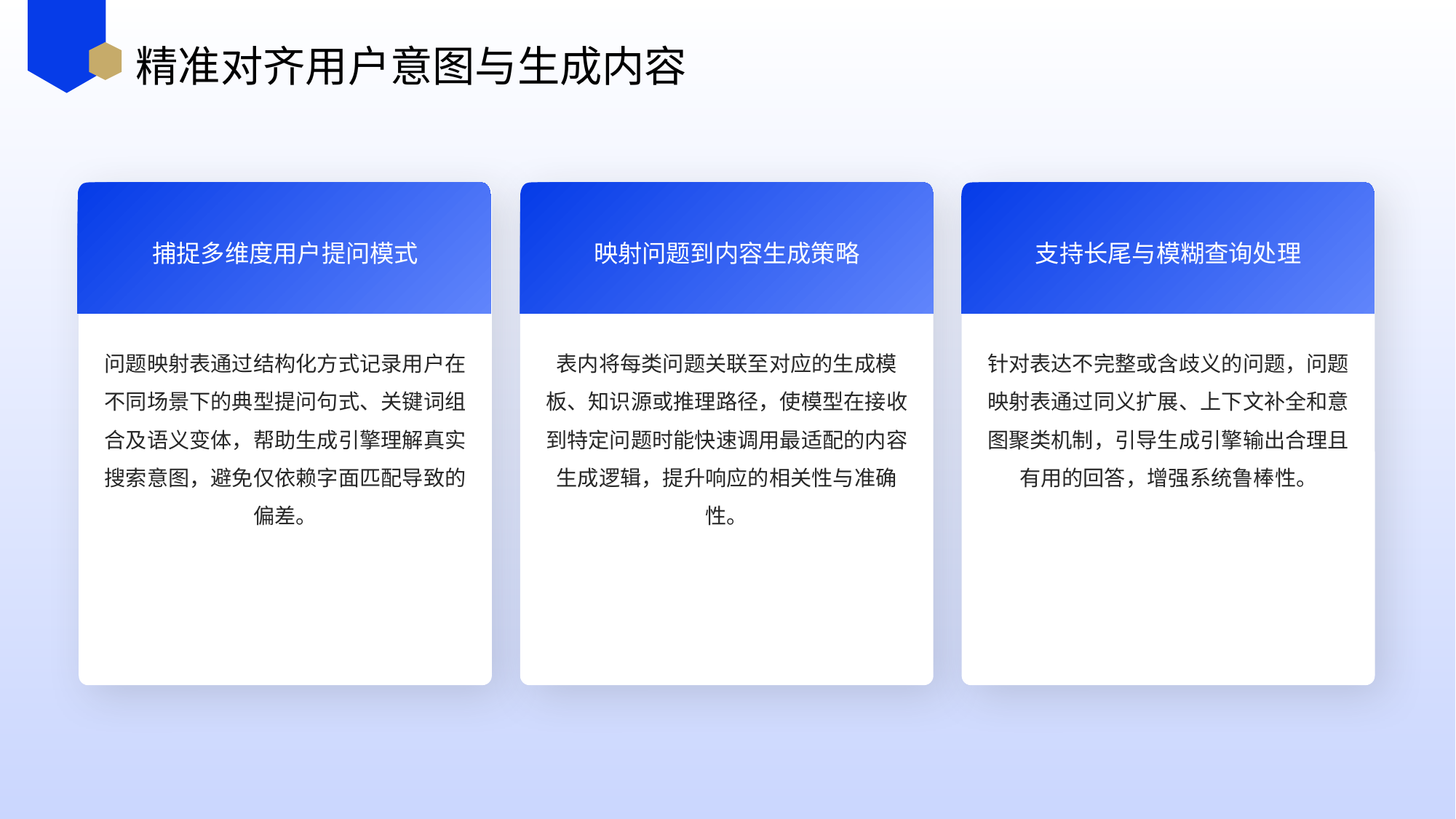

精准对齐用户意图与生成内容

捕捉多维度用户提问模式
映射问题到内容生成策略
支持长尾与模糊查询处理
表内将每类问题关联至对应的生成模板、知识源或推理路径，使模型在接收到特定问题时能快速调用最适配的内容生成逻辑，提升响应的相关性与准确性。
针对表达不完整或含歧义的问题，问题映射表通过同义扩展、上下文补全和意图聚类机制，引导生成引擎输出合理且有用的回答，增强系统鲁棒性。
问题映射表通过结构化方式记录用户在不同场景下的典型提问句式、关键词组合及语义变体，帮助生成引擎理解真实搜索意图，避免仅依赖字面匹配导致的偏差。